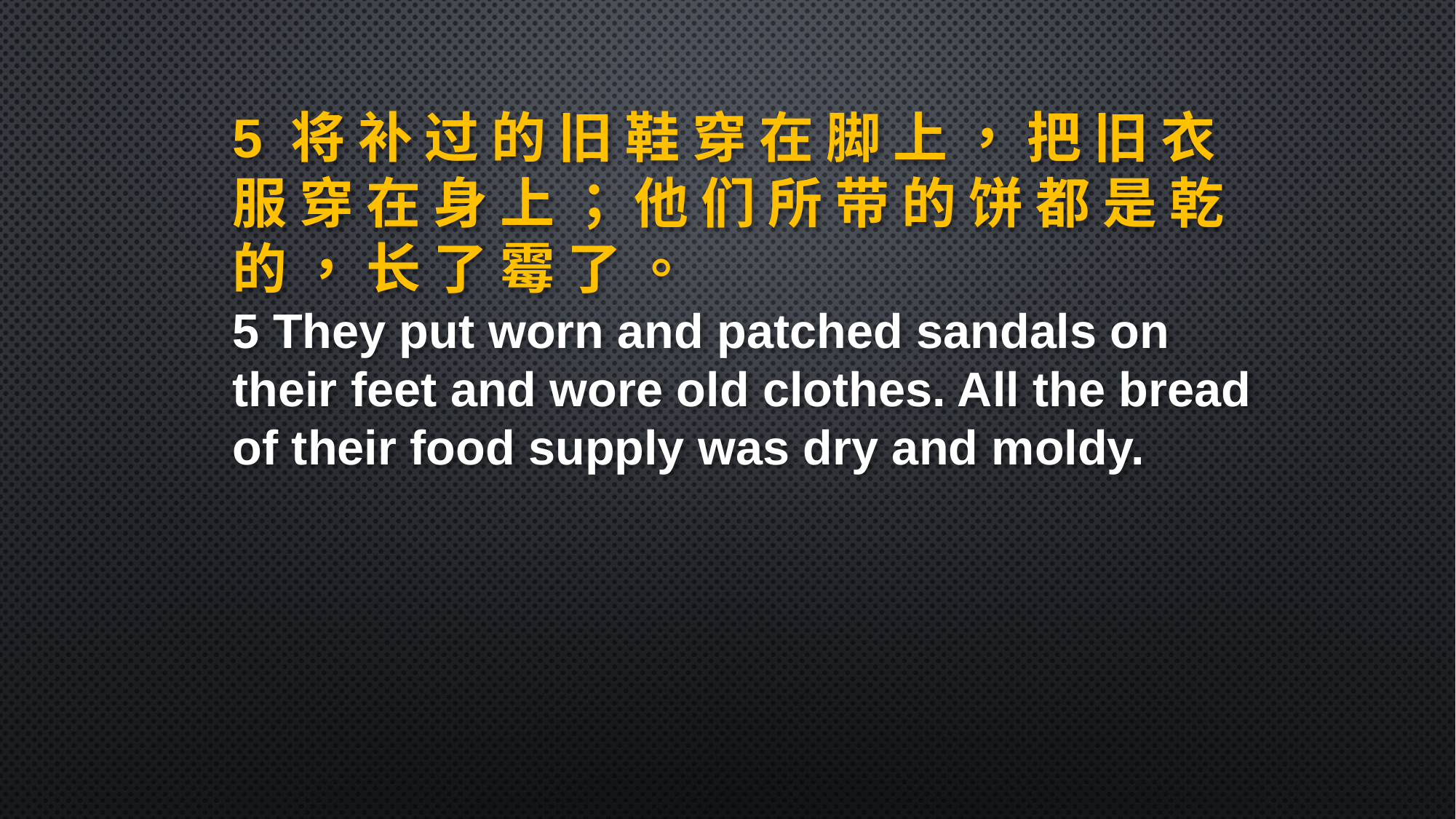

5 将 补 过 的 旧 鞋 穿 在 脚 上 ， 把 旧 衣 服 穿 在 身 上 ； 他 们 所 带 的 饼 都 是 乾 的 ， 长 了 霉 了 。
5 They put worn and patched sandals on their feet and wore old clothes. All the bread of their food supply was dry and moldy.